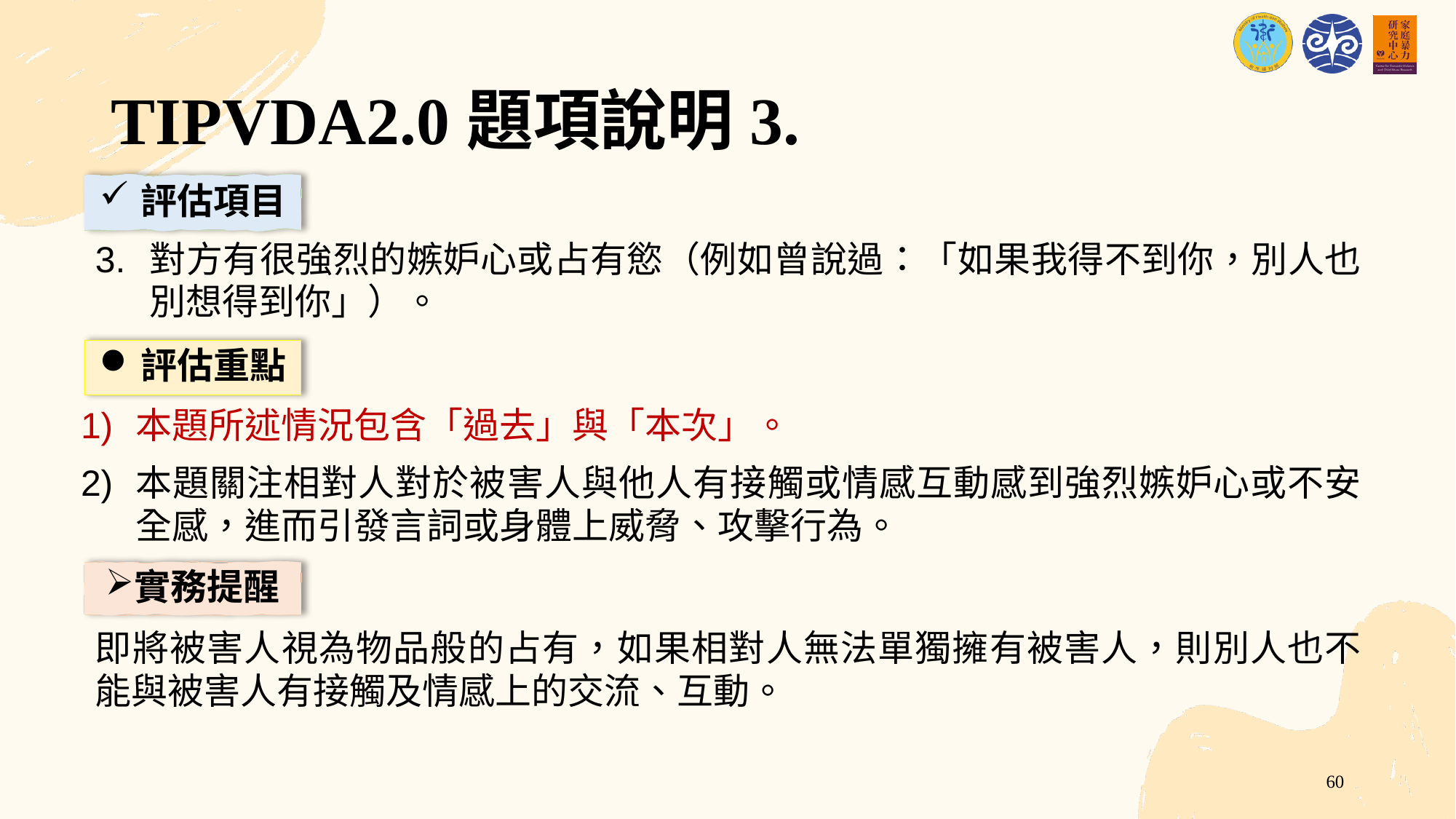

# TIPVDA2.0題項說明3.
評估項目
對方有很強烈的嫉妒心或占有慾（例如曾說過：「如果我得不到你，別人也別想得到你」）。
評估重點
本題所述情況包含「過去」與「本次」。
本題關注相對人對於被害人與他人有接觸或情感互動感到強烈嫉妒心或不安全感，進而引發言詞或身體上威脅、攻擊行為。
實務提醒
即將被害人視為物品般的占有，如果相對人無法單獨擁有被害人，則別人也不能與被害人有接觸及情感上的交流、互動。
60